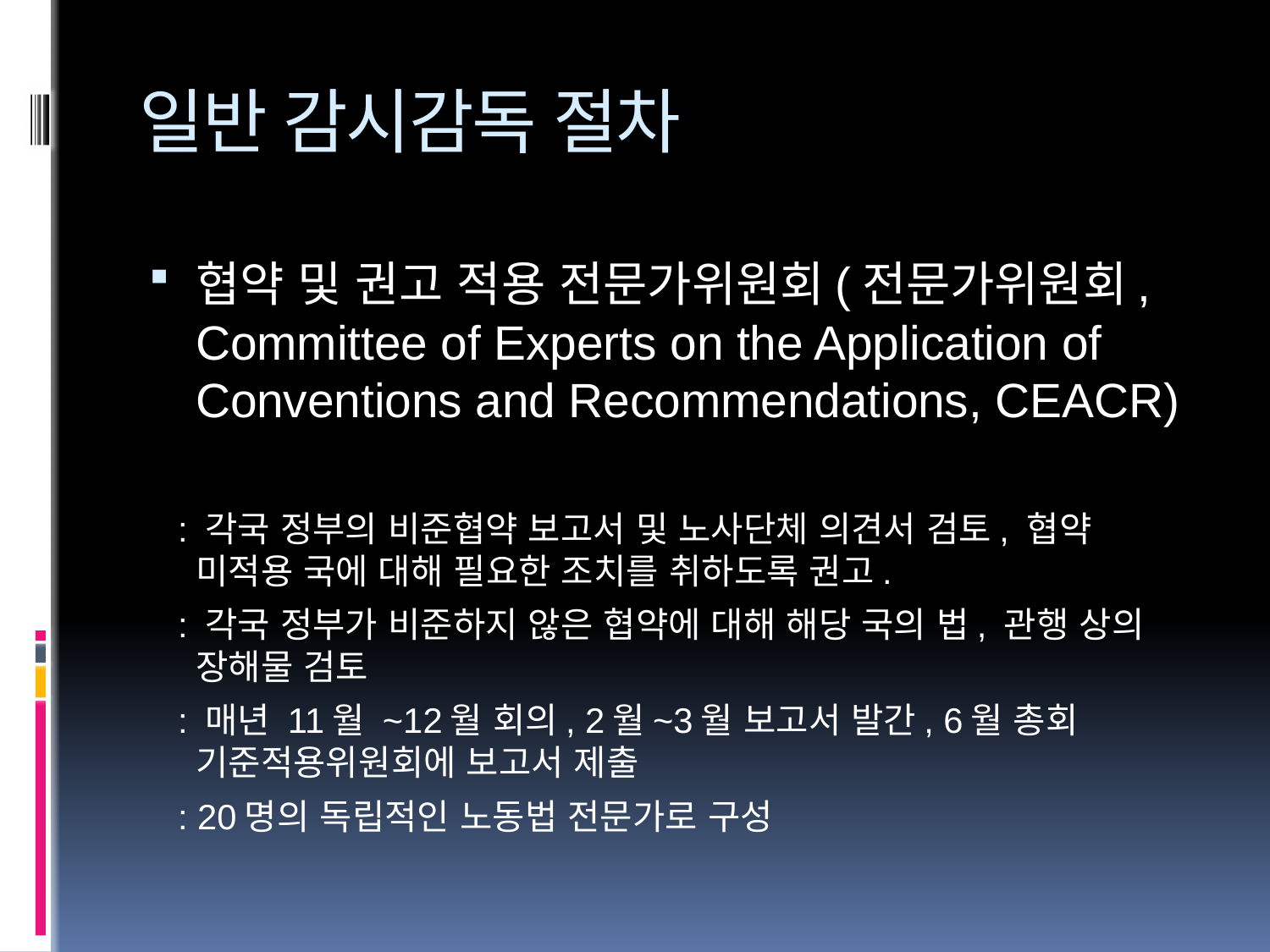

# 일반 감시감독 절차
협약 및 권고 적용 전문가위원회(전문가위원회, Committee of Experts on the Application of Conventions and Recommendations, CEACR)

   : 각국 정부의 비준협약 보고서 및 노사단체 의견서 검토, 협약 미적용 국에 대해 필요한 조치를 취하도록 권고.
   : 각국 정부가 비준하지 않은 협약에 대해 해당 국의 법, 관행 상의 장해물 검토
   : 매년 11월 ~12월 회의, 2월~3월 보고서 발간, 6월 총회 기준적용위원회에 보고서 제출
   : 20명의 독립적인 노동법 전문가로 구성